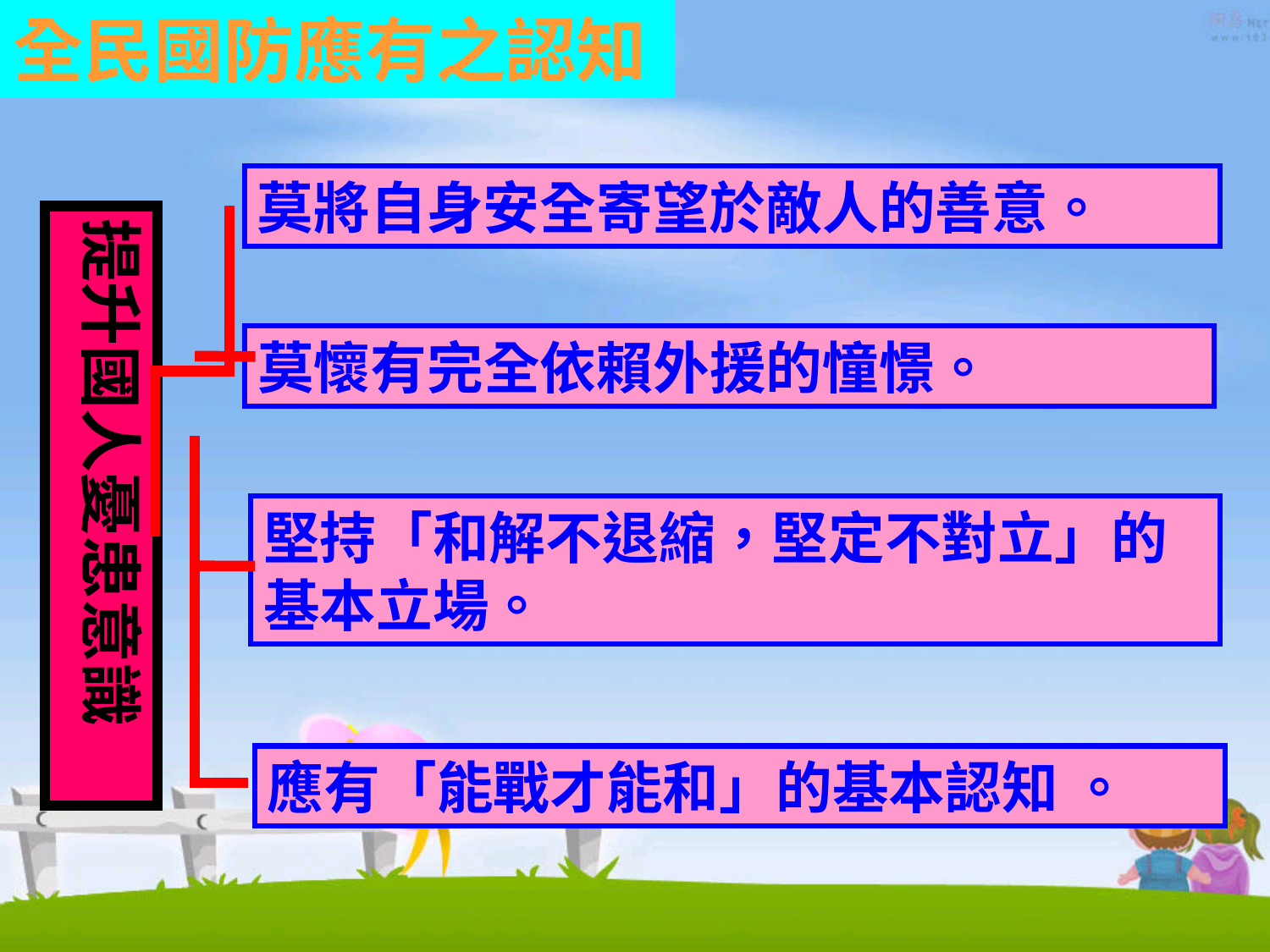

全民國防應有之認知
莫將自身安全寄望於敵人的善意。
提升國人憂患意識
莫懷有完全依賴外援的憧憬。

堅持「和解不退縮，堅定不對立」的基本立場。

應有「能戰才能和」的基本認知 。